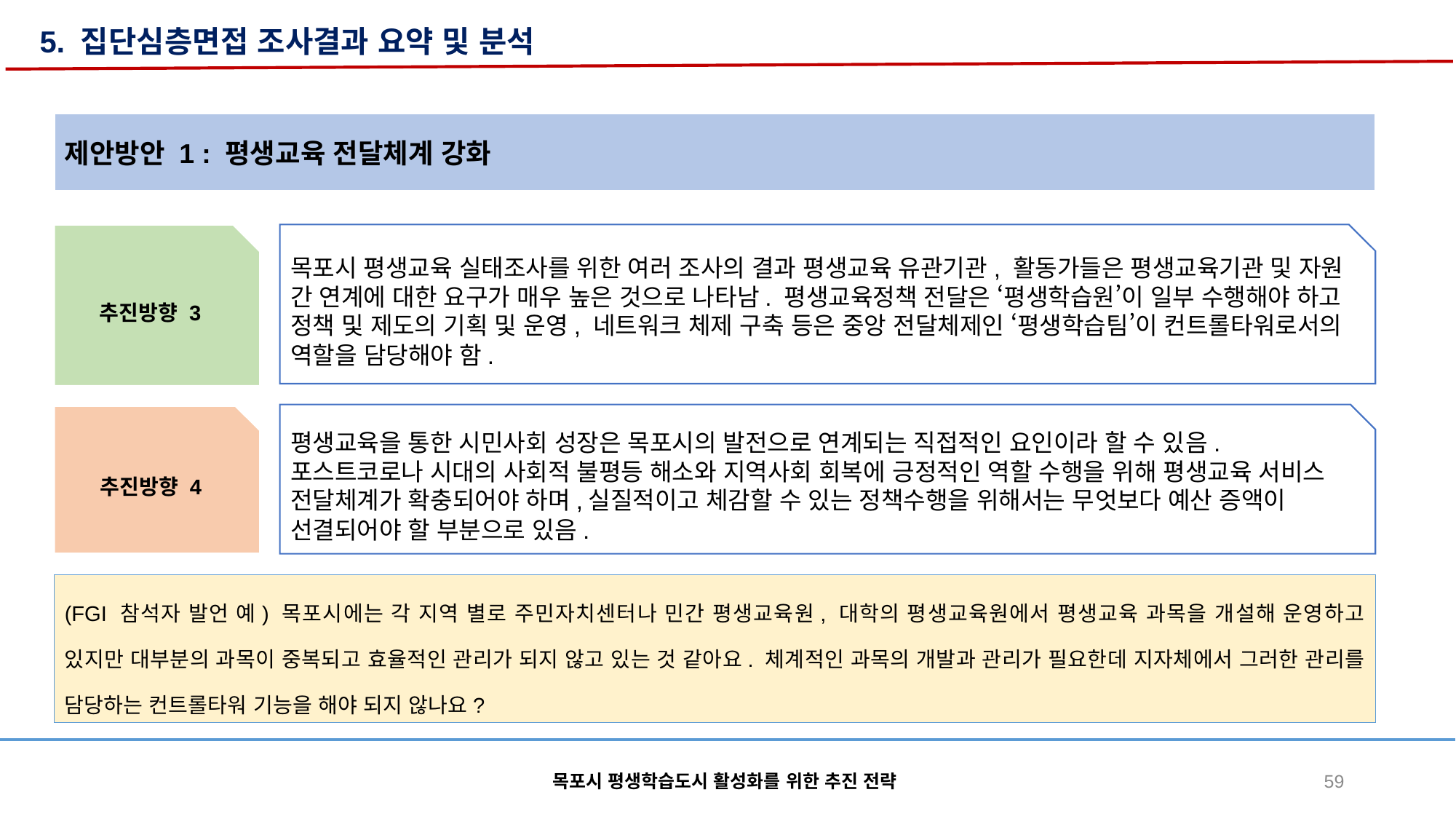

5. 집단심층면접 조사결과 요약 및 분석
제안방안 1 : 평생교육 전달체계 강화
추진방향 3
목포시 평생교육 실태조사를 위한 여러 조사의 결과 평생교육 유관기관, 활동가들은 평생교육기관 및 자원 간 연계에 대한 요구가 매우 높은 것으로 나타남. 평생교육정책 전달은 ‘평생학습원’이 일부 수행해야 하고 정책 및 제도의 기획 및 운영, 네트워크 체제 구축 등은 중앙 전달체제인 ‘평생학습팀’이 컨트롤타워로서의 역할을 담당해야 함.
평생교육을 통한 시민사회 성장은 목포시의 발전으로 연계되는 직접적인 요인이라 할 수 있음. 포스트코로나 시대의 사회적 불평등 해소와 지역사회 회복에 긍정적인 역할 수행을 위해 평생교육 서비스 전달체계가 확충되어야 하며,실질적이고 체감할 수 있는 정책수행을 위해서는 무엇보다 예산 증액이 선결되어야 할 부분으로 있음.
추진방향 4
(FGI 참석자 발언 예) 목포시에는 각 지역 별로 주민자치센터나 민간 평생교육원, 대학의 평생교육원에서 평생교육 과목을 개설해 운영하고 있지만 대부분의 과목이 중복되고 효율적인 관리가 되지 않고 있는 것 같아요. 체계적인 과목의 개발과 관리가 필요한데 지자체에서 그러한 관리를 담당하는 컨트롤타워 기능을 해야 되지 않나요?
목포시 평생학습도시 활성화를 위한 추진 전략
59